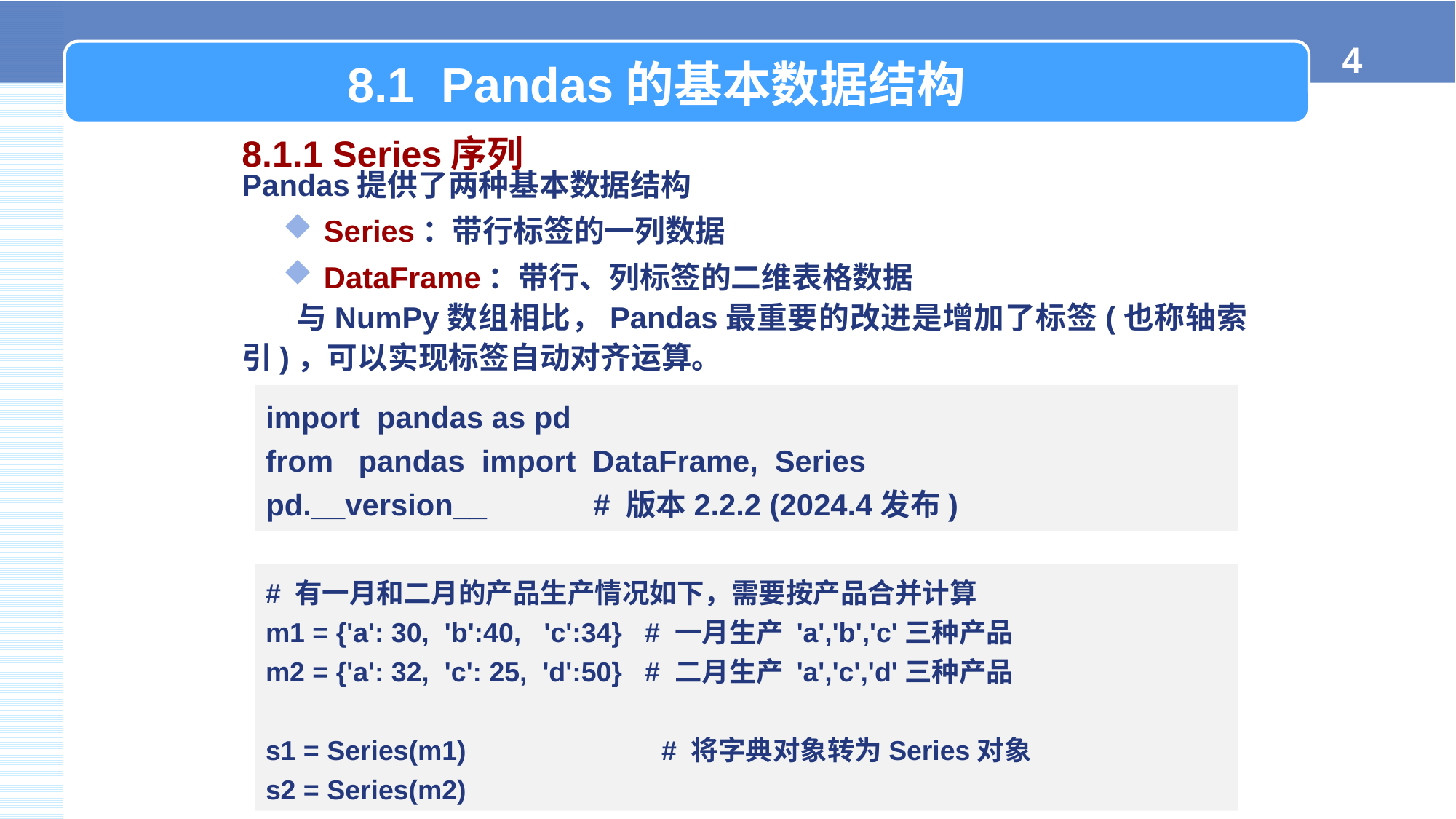

8.1  Pandas的基本数据结构
8.1.1 Series序列
Pandas提供了两种基本数据结构
Series：带行标签的一列数据
DataFrame：带行、列标签的二维表格数据
与NumPy数组相比，Pandas最重要的改进是增加了标签(也称轴索引)，可以实现标签自动对齐运算。
import  pandas as pd
from   pandas  import  DataFrame,  Series
pd.__version__   	# 版本2.2.2 (2024.4发布)
# 有一月和二月的产品生产情况如下，需要按产品合并计算
m1 = {'a': 30,  'b':40,   'c':34}   # 一月生产 'a','b','c'三种产品
m2 = {'a': 32,  'c': 25,  'd':50}   # 二月生产 'a','c','d'三种产品

s1 = Series(m1)   	         # 将字典对象转为Series对象
s2 = Series(m2)